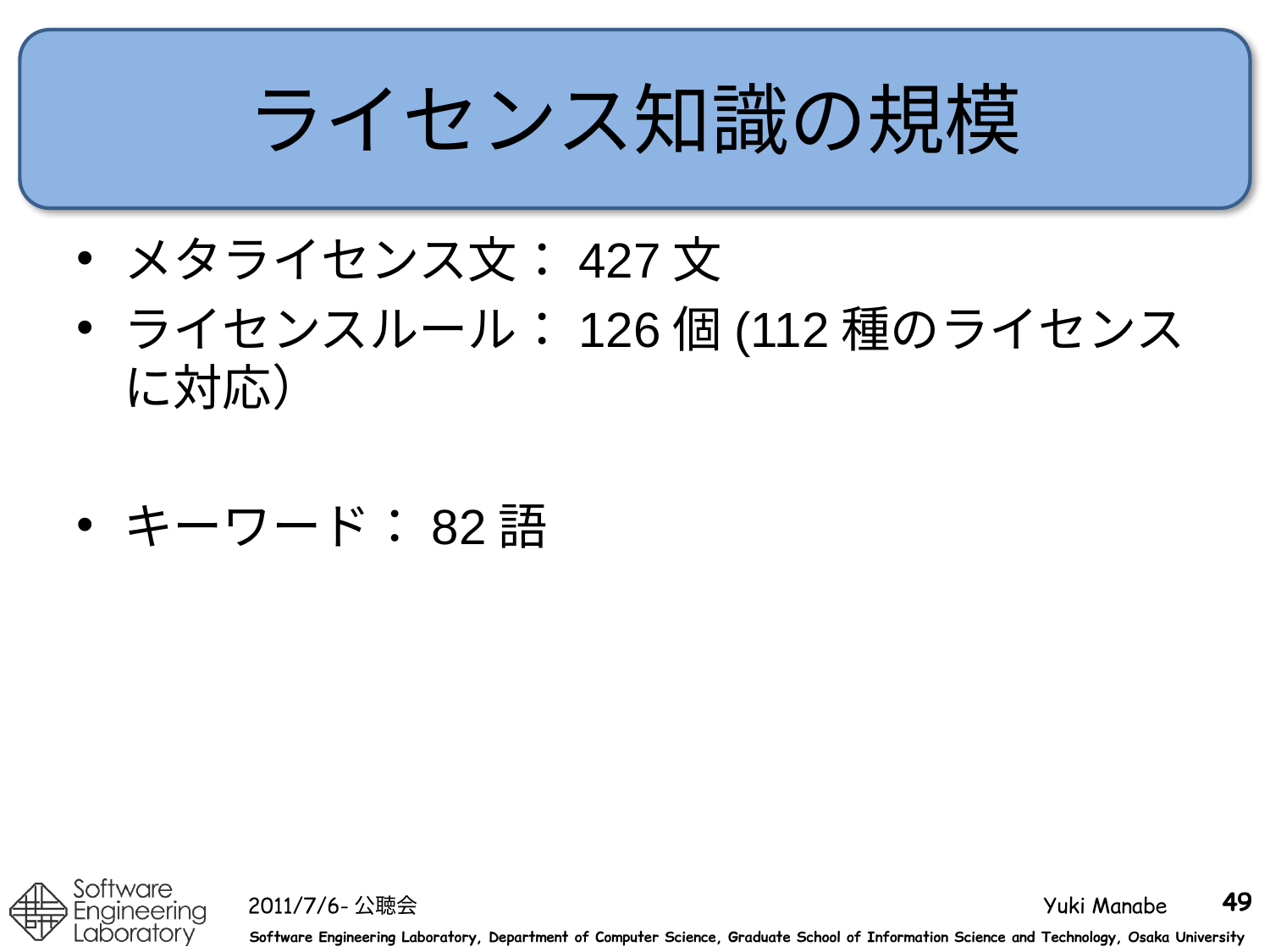

# ライセンス知識の規模
メタライセンス文：427文
ライセンスルール：126個(112種のライセンスに対応）

キーワード：82語
49
2011/7/6-公聴会
Yuki Manabe